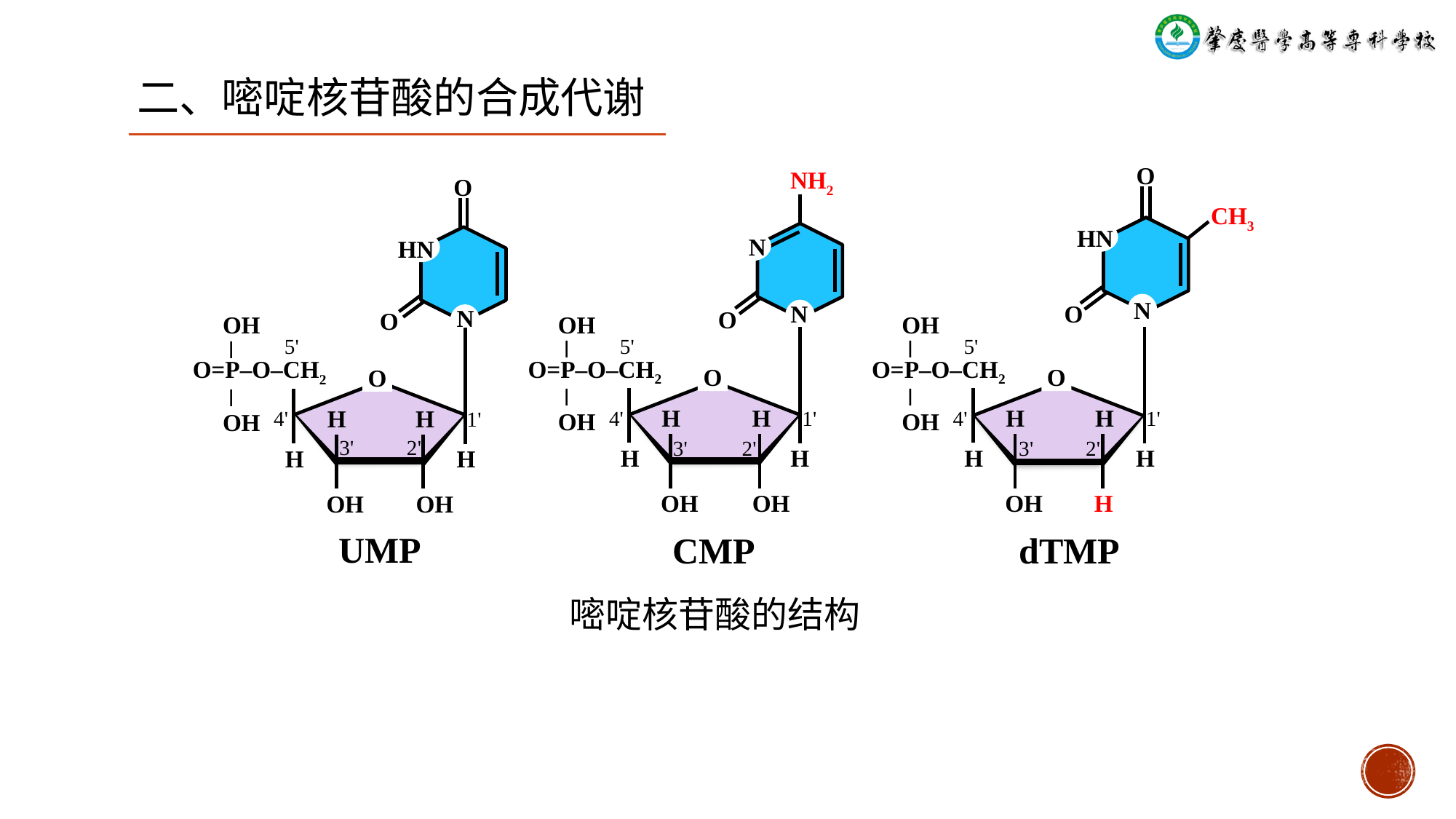

# 二、嘧啶核苷酸的合成代谢
O
NH2
O
CH3

HN

N

HN

N
N
O

N

O
O
     OH
      ǀ
O=P‒O‒CH2
      ǀ
     OH
     OH
      ǀ
O=P‒O‒CH2
      ǀ
     OH
     OH
      ǀ
O=P‒O‒CH2
      ǀ
     OH
5'
5'
5'
O
O
O

H
H
H
H
H
H
4'
4'
1'
1'
4'
1'
3'
2'
3'
2'
3'
2'
H
H
H
H
H
H
OH
OH
OH
H
OH
OH
UMP
CMP
dTMP
嘧啶核苷酸的结构